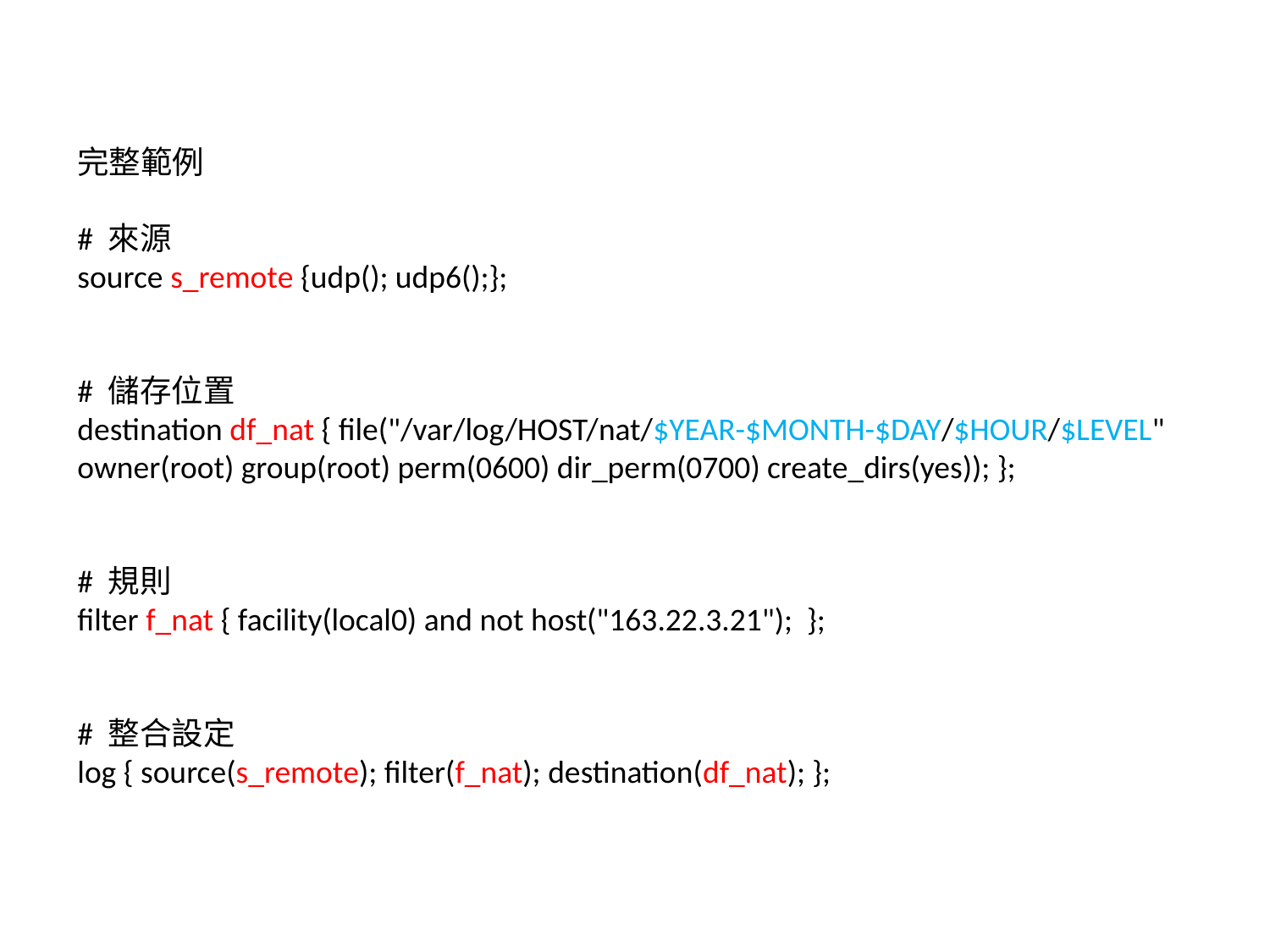

完整範例

# 來源
source s_remote {udp(); udp6();};

# 儲存位置
destination df_nat { file("/var/log/HOST/nat/$YEAR-$MONTH-$DAY/$HOUR/$LEVEL" owner(root) group(root) perm(0600) dir_perm(0700) create_dirs(yes)); };

# 規則
filter f_nat { facility(local0) and not host("163.22.3.21");  };

# 整合設定
log { source(s_remote); filter(f_nat); destination(df_nat); };